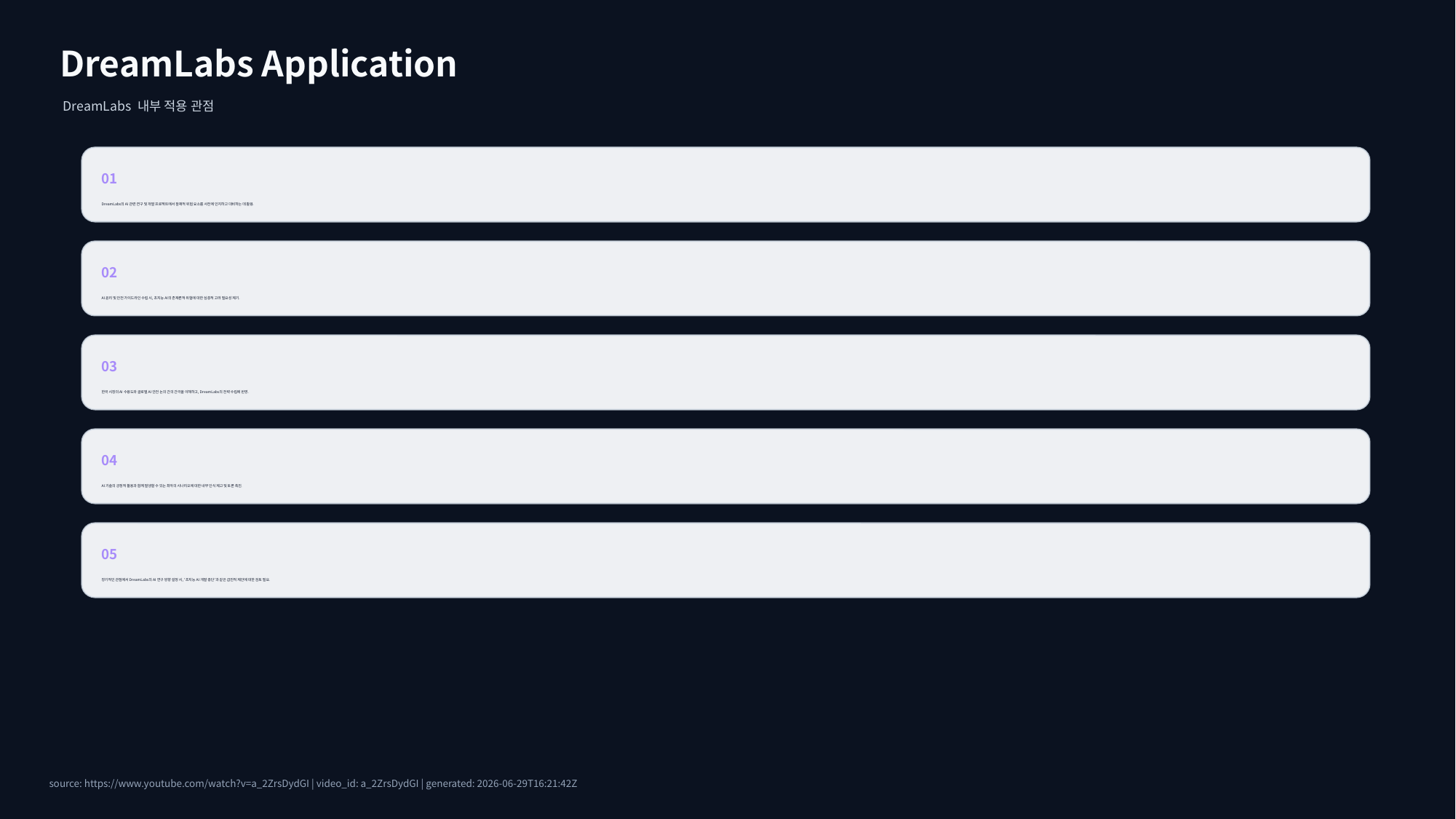

DreamLabs Application
DreamLabs 내부 적용 관점

01
DreamLabs의 AI 관련 연구 및 개발 프로젝트에서 잠재적 위험 요소를 사전에 인지하고 대비하는 데 활용.

02
AI 윤리 및 안전 가이드라인 수립 시, 초지능 AI의 존재론적 위험에 대한 심층적 고려 필요성 제기.

03
한국 시장의 AI 수용도와 글로벌 AI 안전 논의 간의 간극을 이해하고, DreamLabs의 전략 수립에 반영.

04
AI 기술의 긍정적 활용과 함께 발생할 수 있는 최악의 시나리오에 대한 내부 인식 제고 및 토론 촉진.

05
장기적인 관점에서 DreamLabs의 AI 연구 방향 설정 시, '초지능 AI 개발 중단'과 같은 급진적 제안에 대한 검토 필요.
source: https://www.youtube.com/watch?v=a_2ZrsDydGI | video_id: a_2ZrsDydGI | generated: 2026-06-29T16:21:42Z